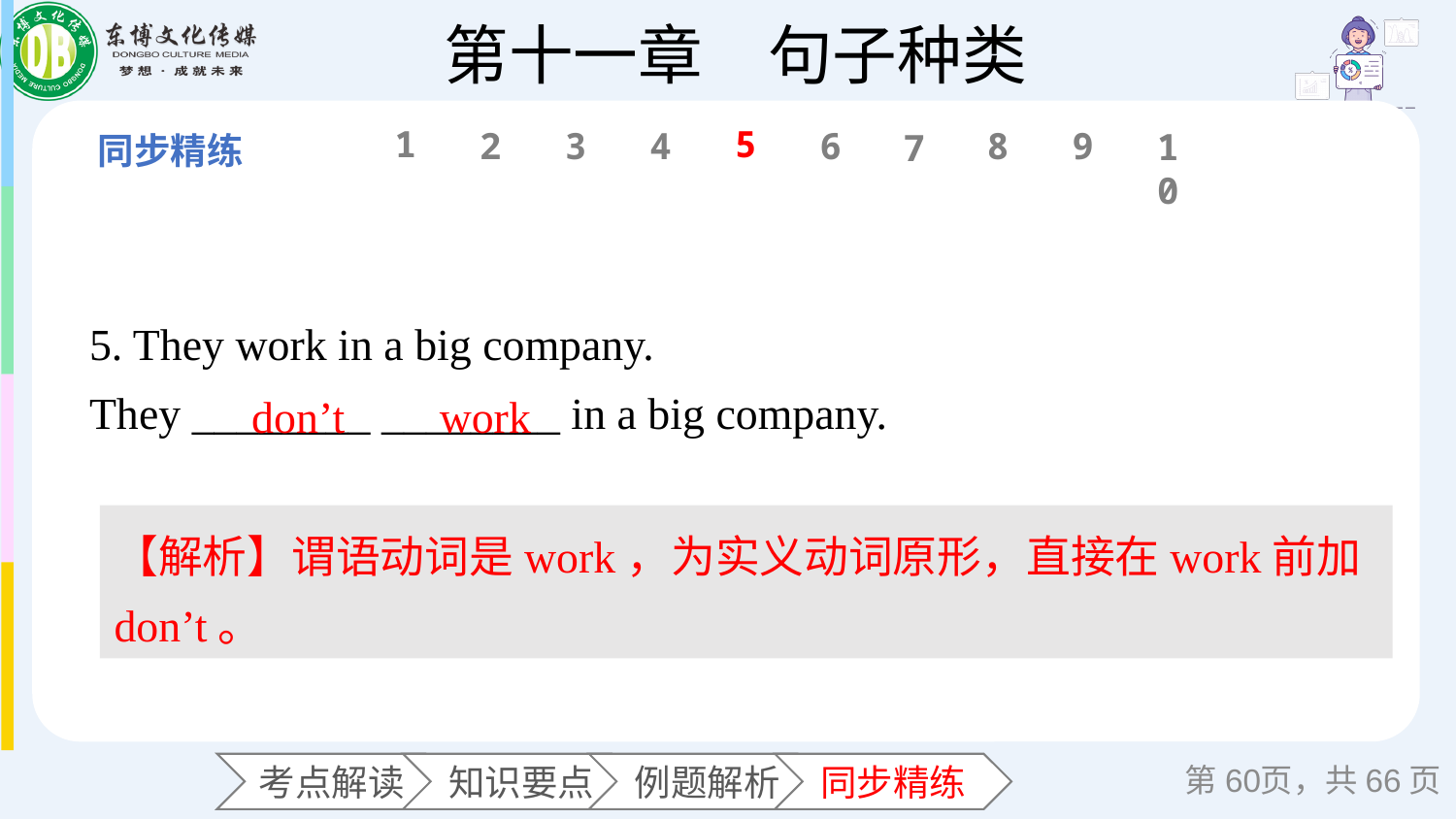

1
5
6
2
3
4
8
9
10
7

5. They work in a big company.
They ________ ________ in a big company.
don’t
work
【解析】谓语动词是work，为实义动词原形，直接在work前加don’t。
第60页，共66页